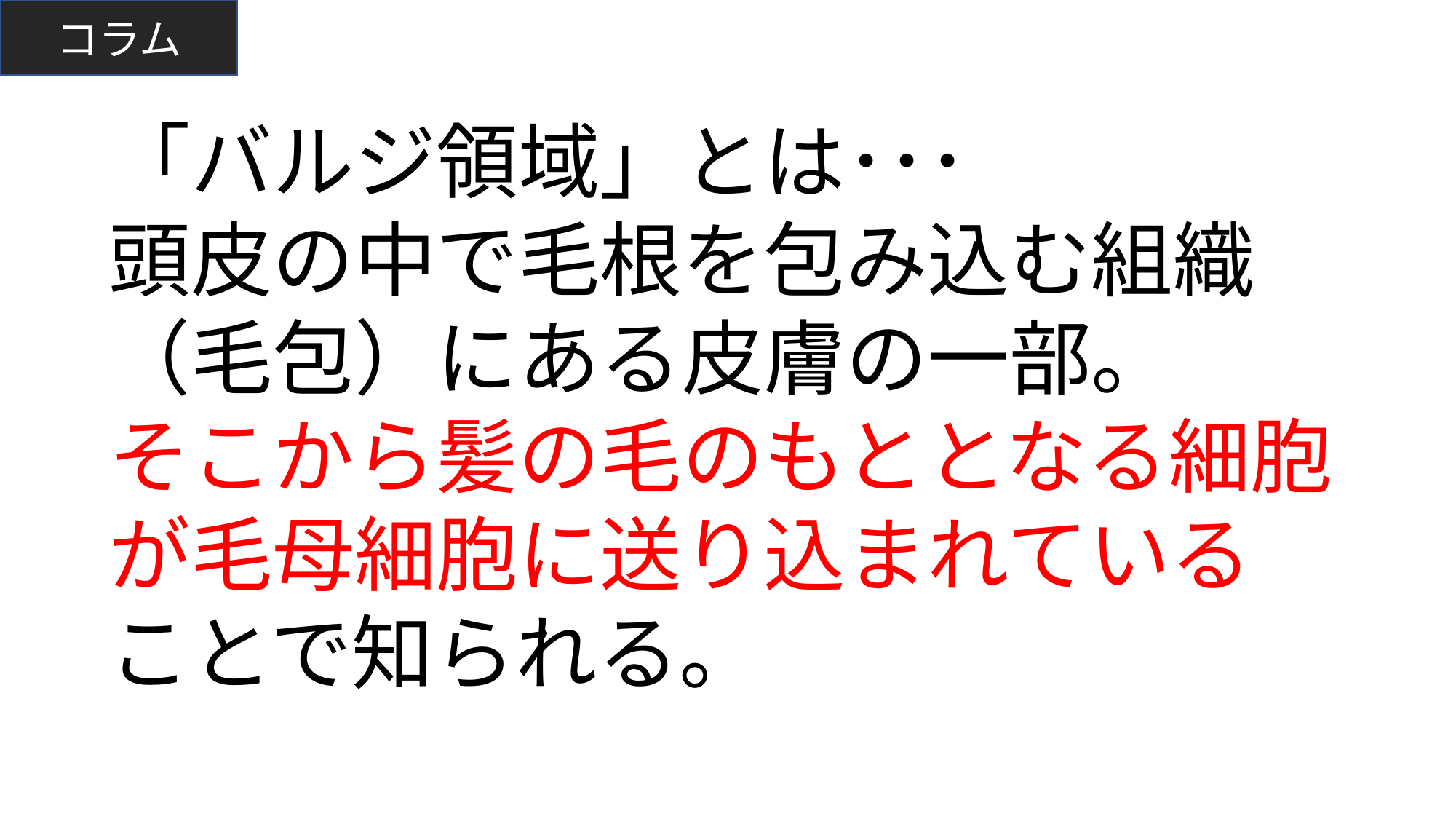

コラム
「バルジ領域」とは･･･
頭皮の中で毛根を包み込む組織（毛包）にある皮膚の一部。
そこから髪の毛のもととなる細胞が毛母細胞に送り込まれている　ことで知られる。